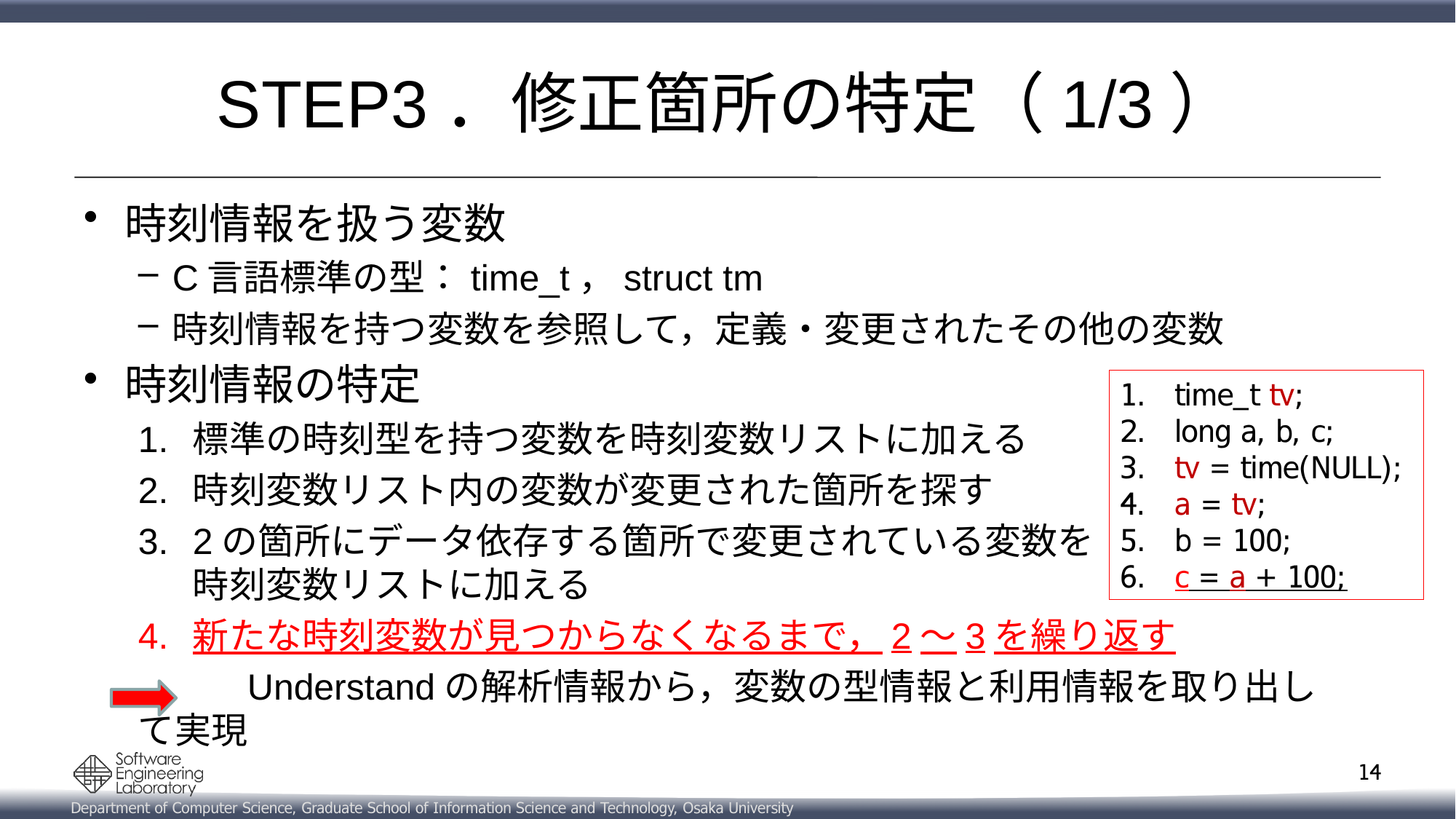

# STEP3．修正箇所の特定（1/3）
時刻情報を扱う変数
C言語標準の型：time_t，struct tm
時刻情報を持つ変数を参照して，定義・変更されたその他の変数
時刻情報の特定
標準の時刻型を持つ変数を時刻変数リストに加える
時刻変数リスト内の変数が変更された箇所を探す
2の箇所にデータ依存する箇所で変更されている変数を
時刻変数リストに加える
新たな時刻変数が見つからなくなるまで，2～3を繰り返す
	Understandの解析情報から，変数の型情報と利用情報を取り出して実現
time_t tv;
long a, b, c;
tv = time(NULL);
a = tv;
b = 100;
c = a + 100;

14